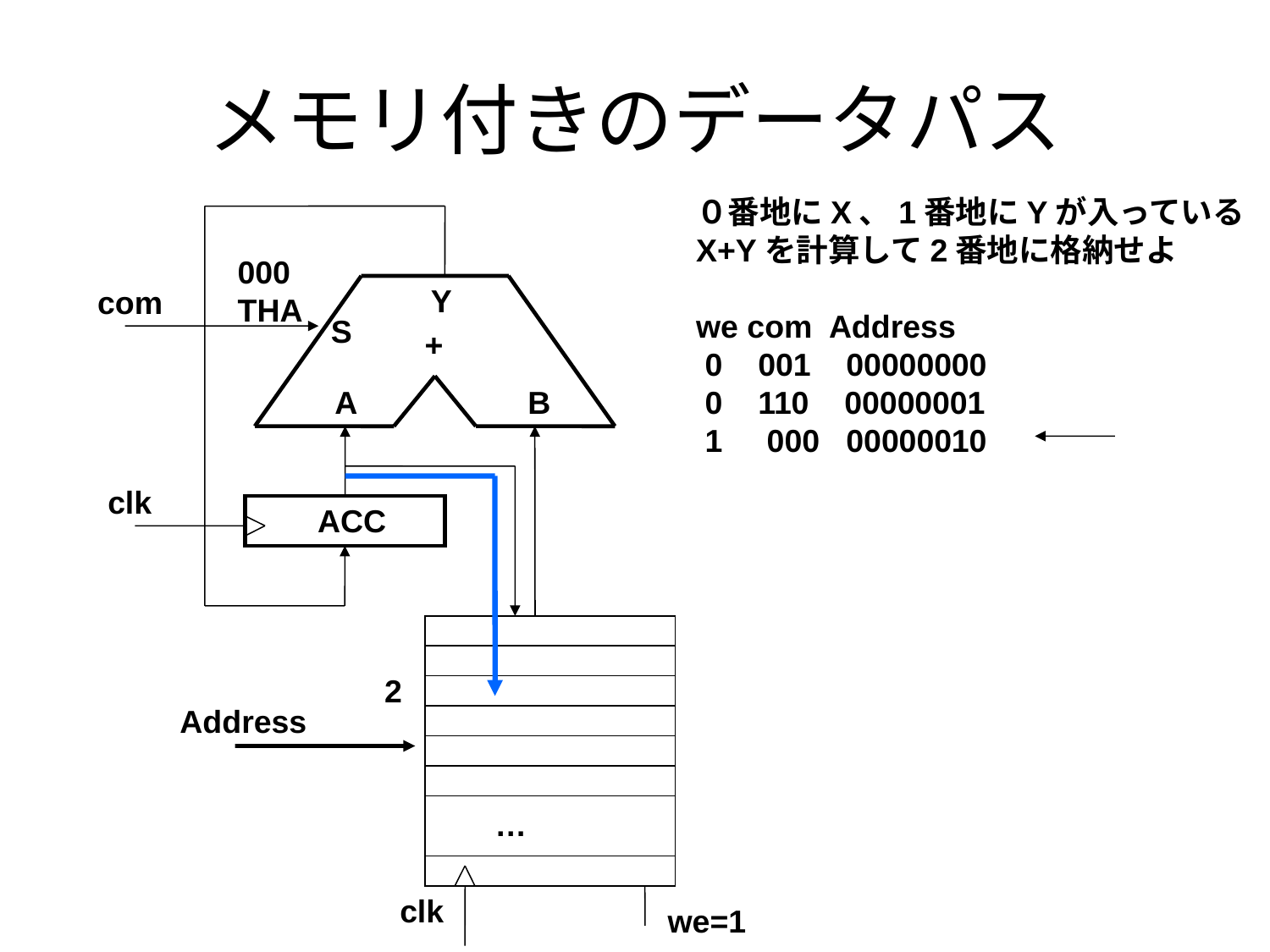

# メモリ付きのデータパス
０番地にX、1番地にYが入っている
X+Yを計算して2番地に格納せよ

we com  Address
 0    001    00000000
 0    110    00000001
 1     000   00000010

000
THA
Y

S
A
B
com
+

clk

ACC

2

Address

…

clk

we=1